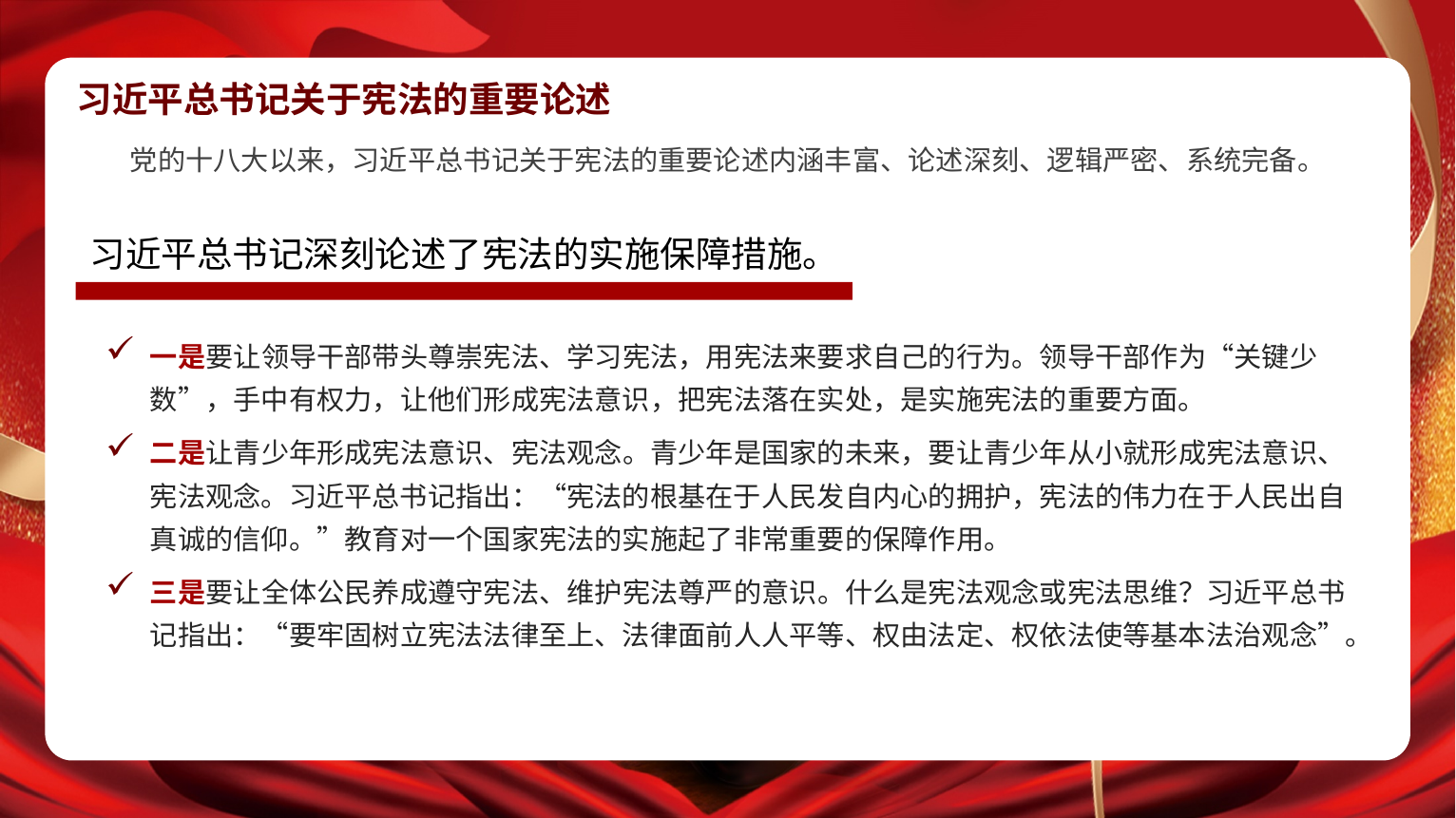

习近平总书记关于宪法的重要论述
党的十八大以来，习近平总书记关于宪法的重要论述内涵丰富、论述深刻、逻辑严密、系统完备。
习近平总书记深刻论述了宪法的实施保障措施。

一是要让领导干部带头尊崇宪法、学习宪法，用宪法来要求自己的行为。领导干部作为“关键少数”，手中有权力，让他们形成宪法意识，把宪法落在实处，是实施宪法的重要方面。
二是让青少年形成宪法意识、宪法观念。青少年是国家的未来，要让青少年从小就形成宪法意识、宪法观念。习近平总书记指出：“宪法的根基在于人民发自内心的拥护，宪法的伟力在于人民出自真诚的信仰。”教育对一个国家宪法的实施起了非常重要的保障作用。
三是要让全体公民养成遵守宪法、维护宪法尊严的意识。什么是宪法观念或宪法思维？习近平总书记指出：“要牢固树立宪法法律至上、法律面前人人平等、权由法定、权依法使等基本法治观念”。